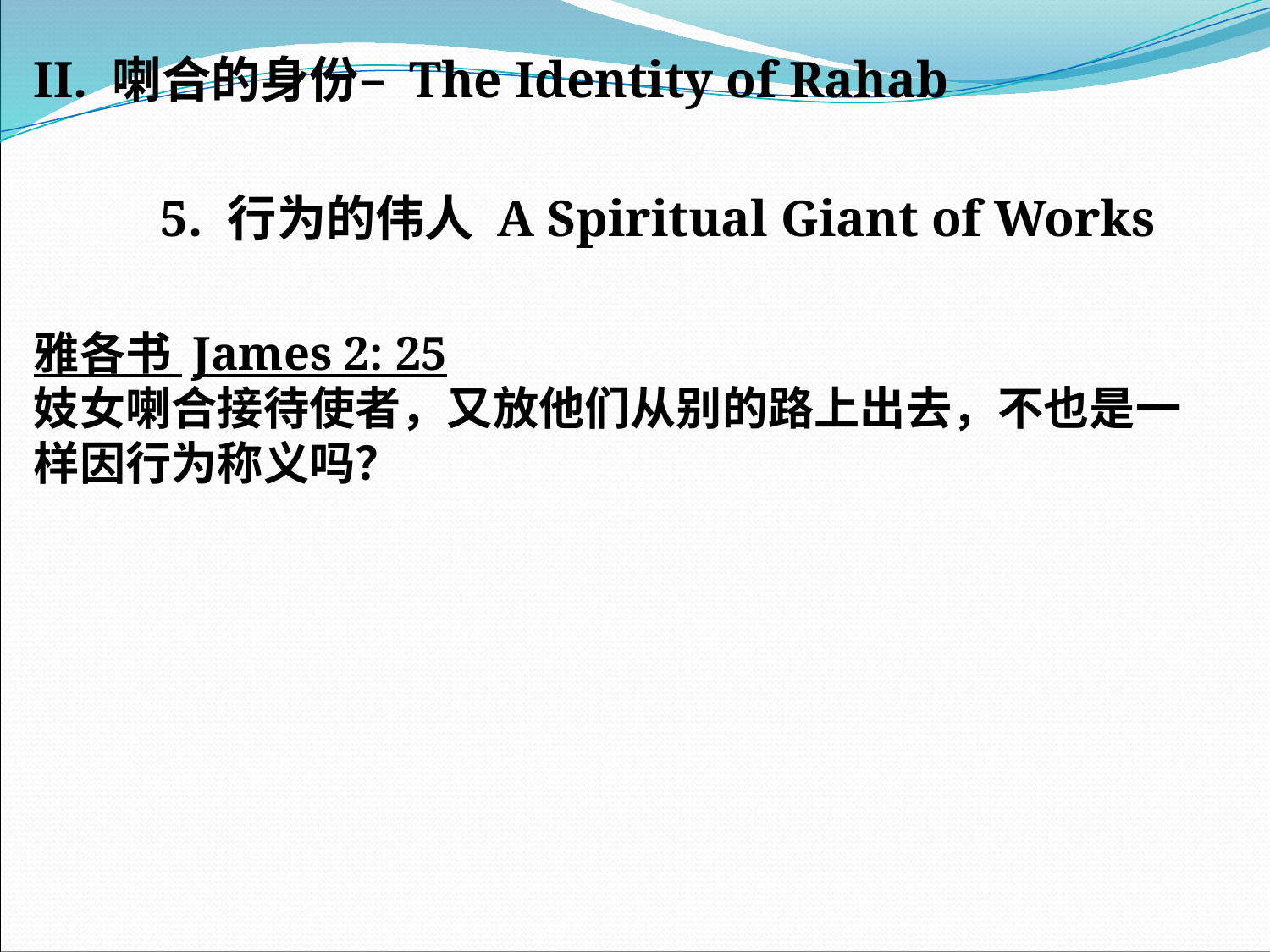

II. 喇合的身份– The Identity of Rahab

	5. 行为的伟人 A Spiritual Giant of Works

雅各书 James 2: 25
妓女喇合接待使者，又放他们从别的路上出去，不也是一样因行为称义吗？

#